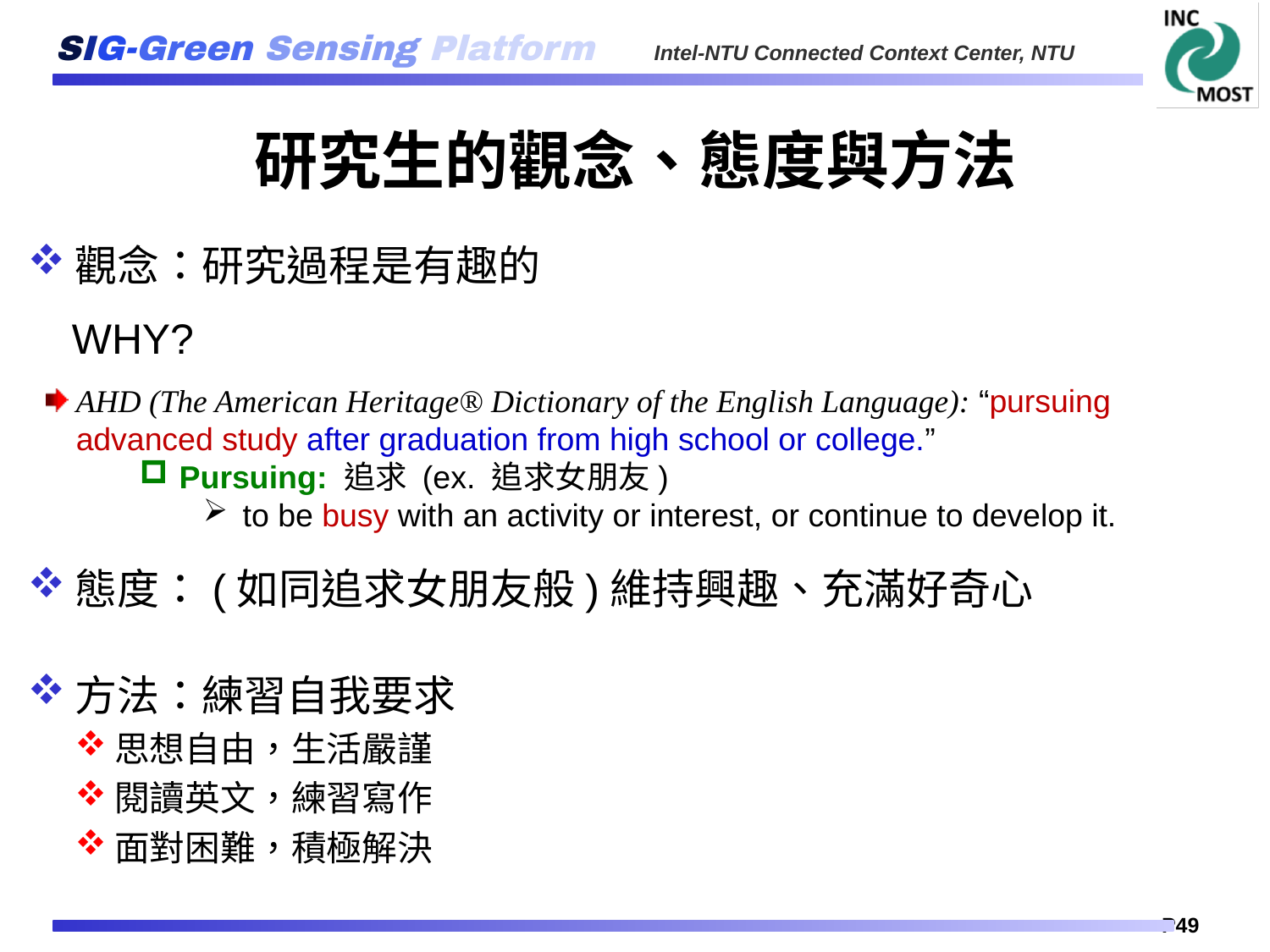

# 研究生的觀念、態度與方法
觀念：研究過程是有趣的
WHY?
AHD (The American Heritage® Dictionary of the English Language): “pursuing advanced study after graduation from high school or college.”
Pursuing: 追求 (ex. 追求女朋友)
to be busy with an activity or interest, or continue to develop it.
態度：(如同追求女朋友般)維持興趣、充滿好奇心
方法：練習自我要求
思想自由，生活嚴謹
閱讀英文，練習寫作
面對困難，積極解決